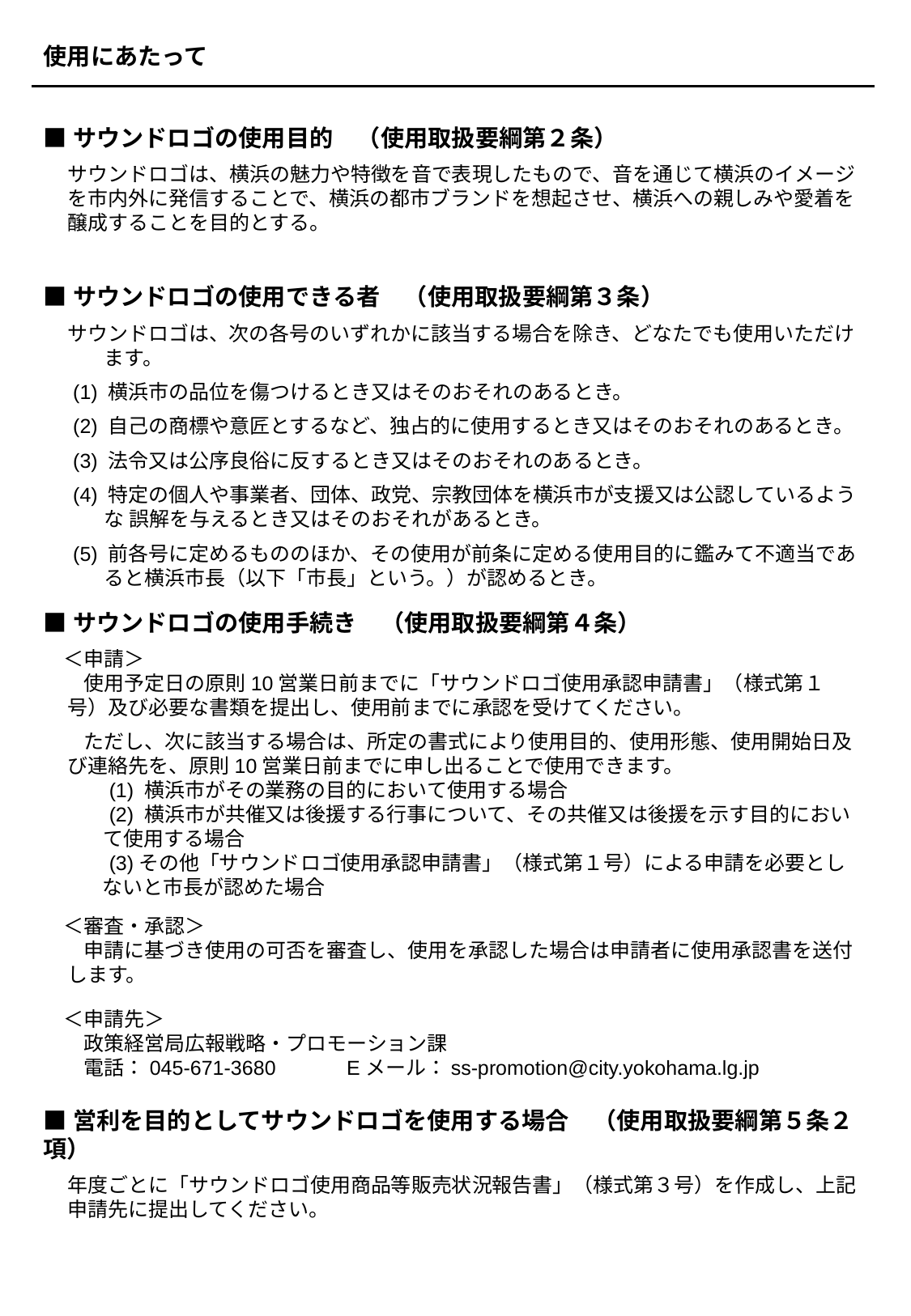

使用にあたって
■サウンドロゴの使用目的　（使用取扱要綱第２条）
サウンドロゴは、横浜の魅力や特徴を音で表現したもので、音を通じて横浜のイメージを市内外に発信することで、横浜の都市ブランドを想起させ、横浜への親しみや愛着を醸成することを目的とする。
■サウンドロゴの使用できる者　（使用取扱要綱第３条）
サウンドロゴは、次の各号のいずれかに該当する場合を除き、どなたでも使用いただけます。
 (1) 横浜市の品位を傷つけるとき又はそのおそれのあるとき。
 (2) 自己の商標や意匠とするなど、独占的に使用するとき又はそのおそれのあるとき。
 (3) 法令又は公序良俗に反するとき又はそのおそれのあるとき。
 (4) 特定の個人や事業者、団体、政党、宗教団体を横浜市が支援又は公認しているような 誤解を与えるとき又はそのおそれがあるとき。
 (5) 前各号に定めるもののほか、その使用が前条に定める使用目的に鑑みて不適当であると横浜市長（以下「市長」という。）が認めるとき。
■サウンドロゴの使用手続き　（使用取扱要綱第４条）
　＜申請＞
　　使用予定日の原則10営業日前までに「サウンドロゴ使用承認申請書」（様式第１号）及び必要な書類を提出し、使用前までに承認を受けてください。
　　ただし、次に該当する場合は、所定の書式により使用目的、使用形態、使用開始日及び連絡先を、原則10営業日前までに申し出ることで使用できます。
　　　(1) 横浜市がその業務の目的において使用する場合
　　　(2) 横浜市が共催又は後援する行事について、その共催又は後援を示す目的において使用する場合
　　　(3)その他「サウンドロゴ使用承認申請書」（様式第１号）による申請を必要としないと市長が認めた場合
　＜審査・承認＞
　　申請に基づき使用の可否を審査し、使用を承認した場合は申請者に使用承認書を送付します。
　＜申請先＞
　　政策経営局広報戦略・プロモーション課
　　電話：045-671-3680　　　Eメール：ss-promotion@city.yokohama.lg.jp
■営利を目的としてサウンドロゴを使用する場合　（使用取扱要綱第５条２項）
年度ごとに「サウンドロゴ使用商品等販売状況報告書」（様式第３号）を作成し、上記申請先に提出してください。